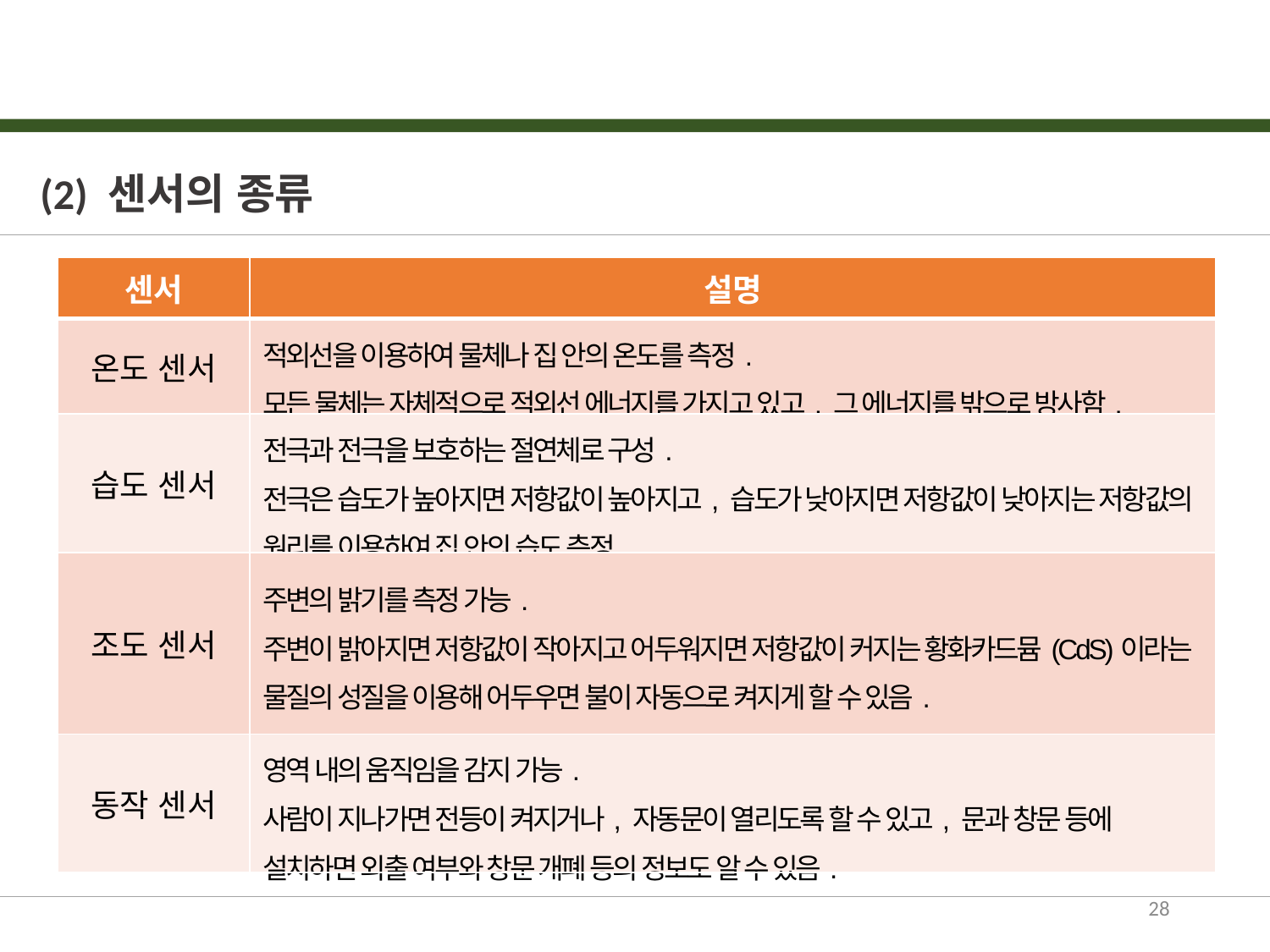

(2) 센서의 종류
| 센서 | 설명 |
| --- | --- |
| 온도 센서 | 적외선을 이용하여 물체나 집 안의 온도를 측정. 모든 물체는 자체적으로 적외선 에너지를 가지고 있고, 그 에너지를 밖으로 방사함. |
| 습도 센서 | 전극과 전극을 보호하는 절연체로 구성. 전극은 습도가 높아지면 저항값이 높아지고, 습도가 낮아지면 저항값이 낮아지는 저항값의 원리를 이용하여 집 안의 습도 측정. |
| 조도 센서 | 주변의 밝기를 측정 가능. 주변이 밝아지면 저항값이 작아지고 어두워지면 저항값이 커지는 황화카드뮴(CdS)이라는 물질의 성질을 이용해 어두우면 불이 자동으로 켜지게 할 수 있음. |
| 동작 센서 | 영역 내의 움직임을 감지 가능. 사람이 지나가면 전등이 켜지거나, 자동문이 열리도록 할 수 있고, 문과 창문 등에 설치하면 외출 여부와 창문 개폐 등의 정보도 알 수 있음. |
28